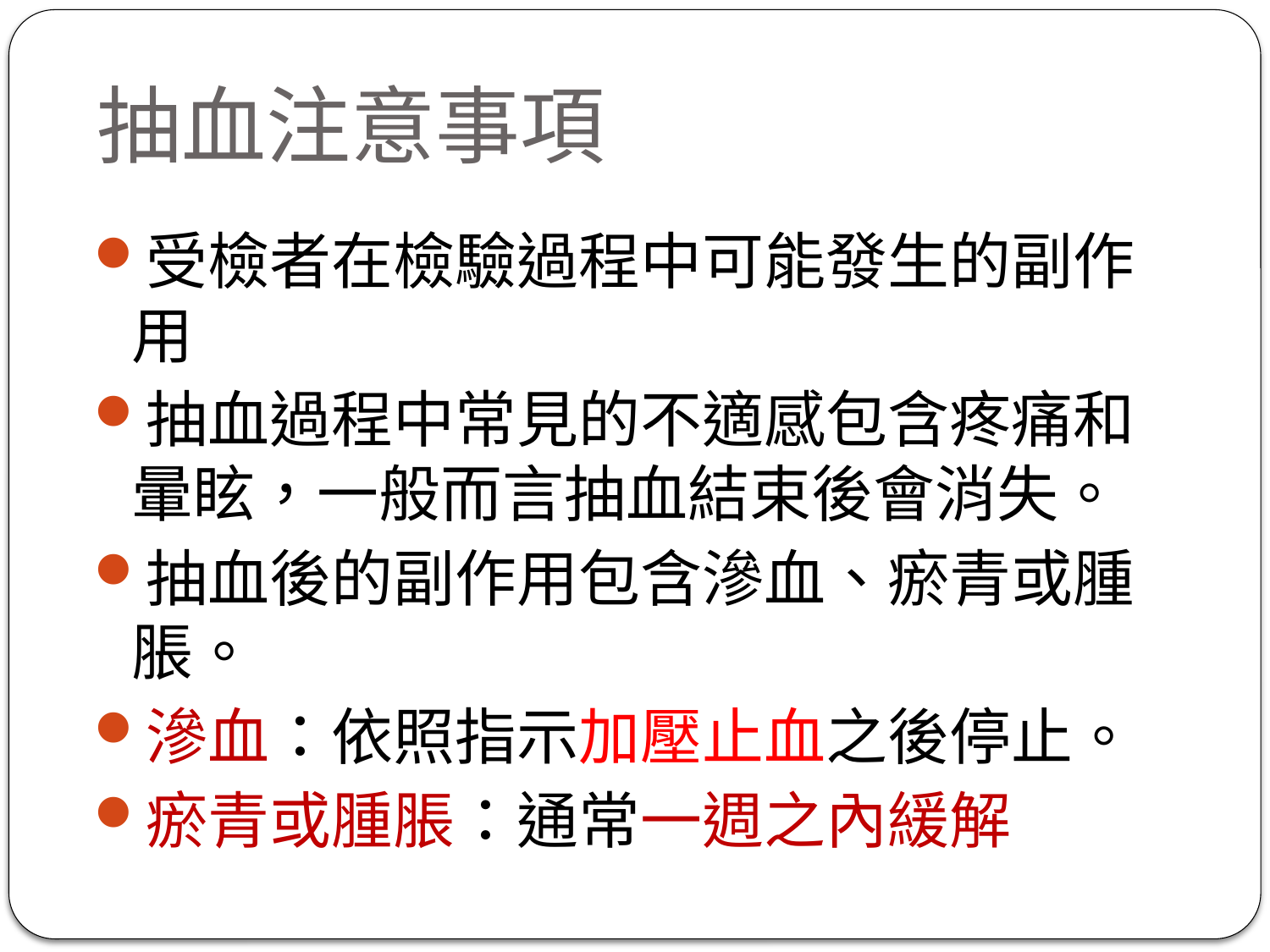

# 抽血注意事項
受檢者在檢驗過程中可能發生的副作用
抽血過程中常見的不適感包含疼痛和暈眩，一般而言抽血結束後會消失。
抽血後的副作用包含滲血、瘀青或腫脹。
滲血：依照指示加壓止血之後停止。
瘀青或腫脹：通常一週之內緩解